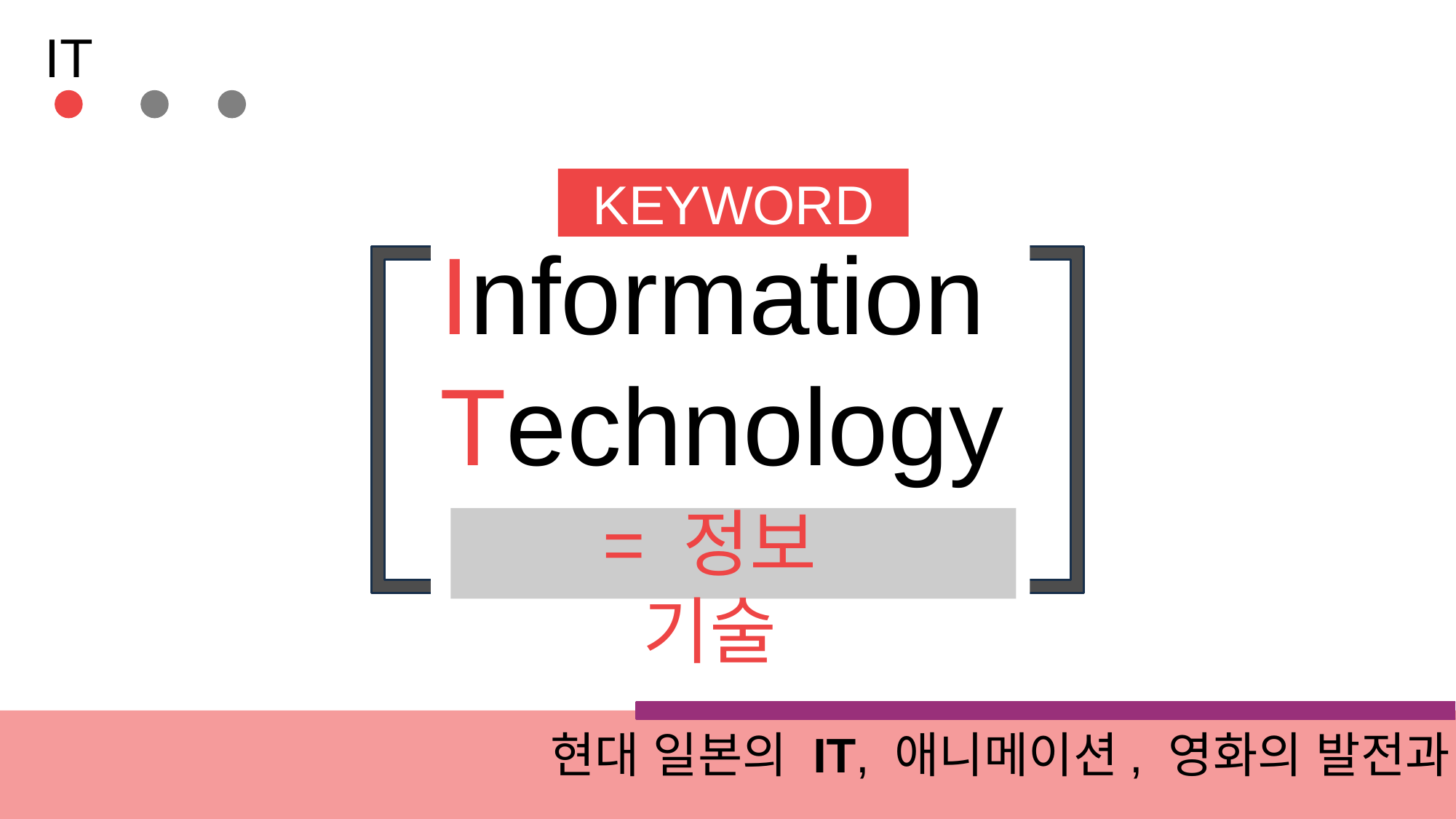

IT

KEYWORD
Information Technology

= 정보 기술

현대 일본의 IT, 애니메이션, 영화의 발전과 현황